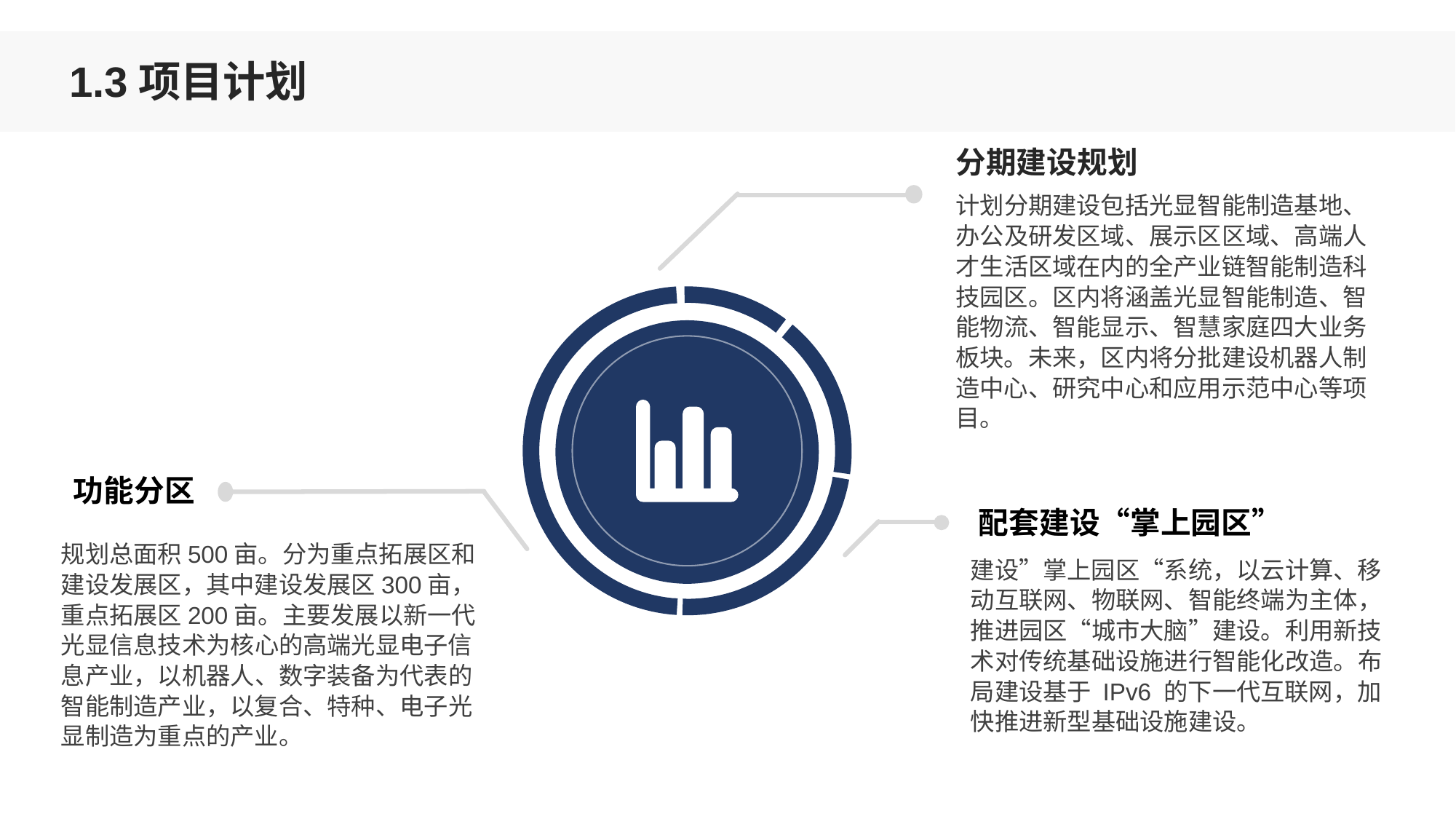

1.3项目计划
分期建设规划
计划分期建设包括光显智能制造基地、办公及研发区域、展示区区域、高端人才生活区域在内的全产业链智能制造科技园区。区内将涵盖光显智能制造、智能物流、智能显示、智慧家庭四大业务板块。未来，区内将分批建设机器人制造中心、研究中心和应用示范中心等项目。

功能分区

配套建设“掌上园区”

规划总面积500亩。分为重点拓展区和建设发展区，其中建设发展区300亩，重点拓展区200亩。主要发展以新一代光显信息技术为核心的高端光显电子信息产业，以机器人、数字装备为代表的智能制造产业，以复合、特种、电子光显制造为重点的产业。
建设”掌上园区“系统，以云计算、移动互联网、物联网、智能终端为主体，推进园区“城市大脑”建设。利用新技术对传统基础设施进行智能化改造。布局建设基于 IPv6 的下一代互联网，加快推进新型基础设施建设。